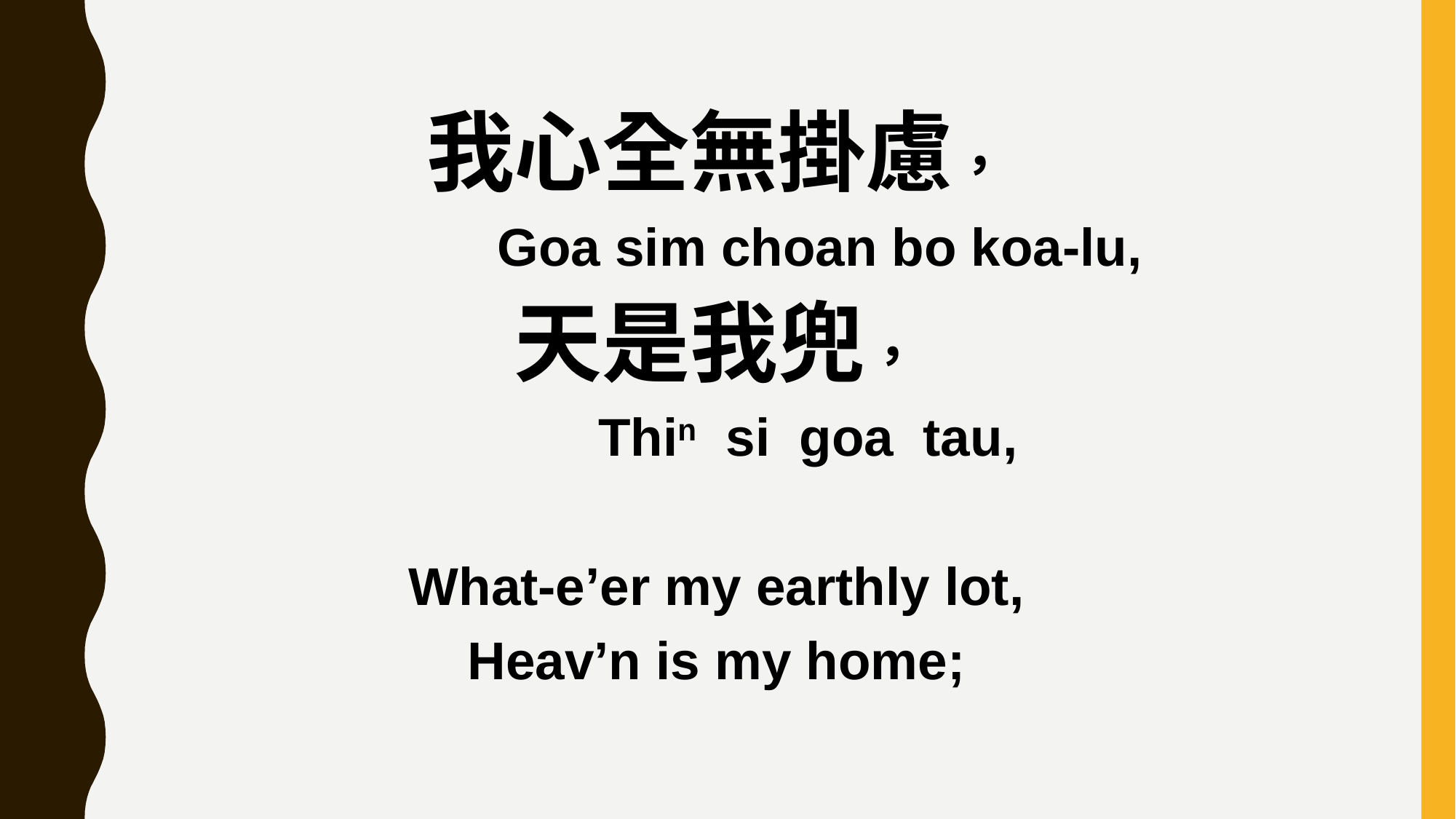

我心全無掛慮，
                          Goa sim choan bo koa-lu,
天是我兜，
                             Thin  si  goa  tau,

What-e’er my earthly lot,
Heav’n is my home;